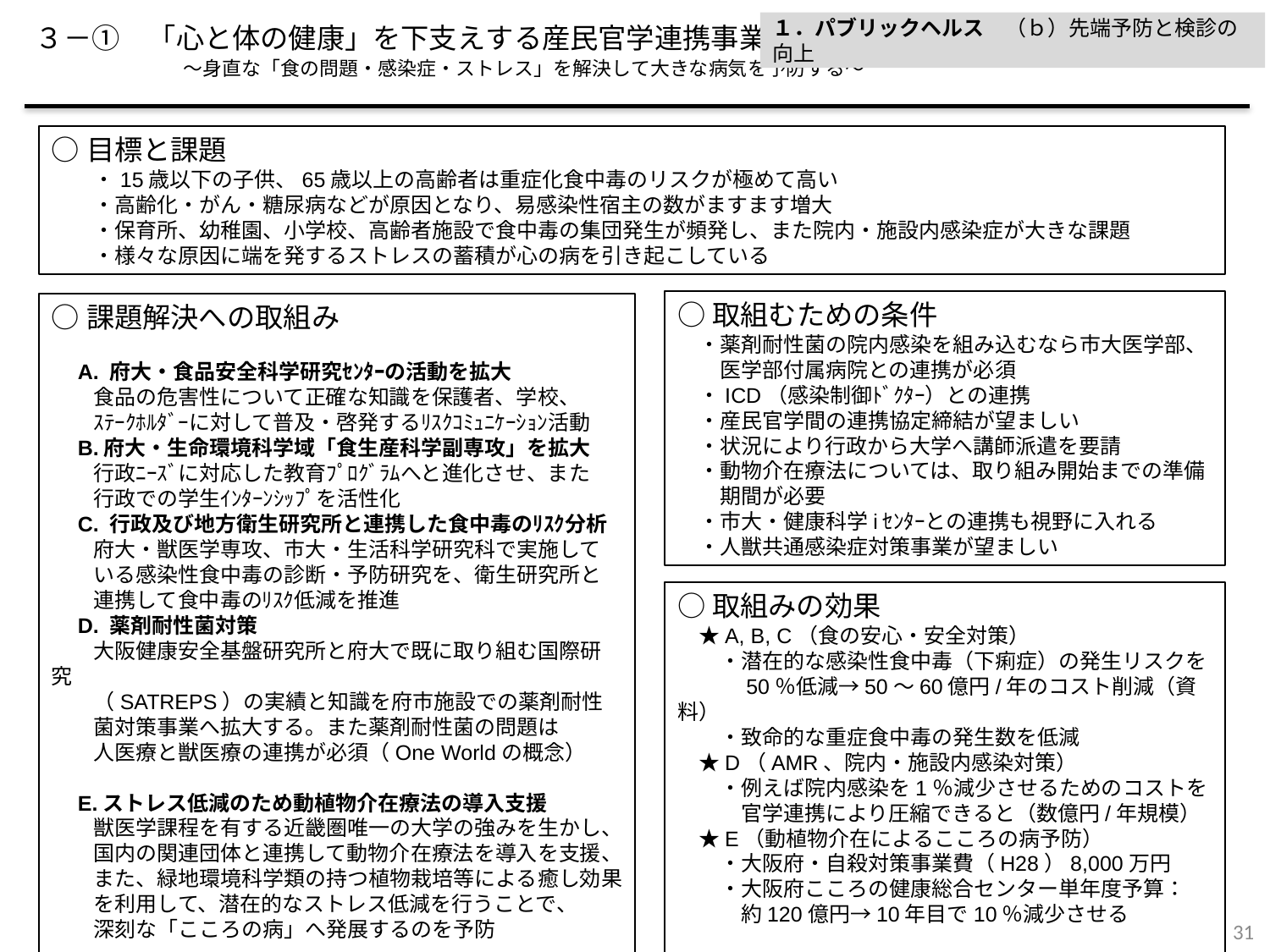

１．パブリックヘルス　（ｂ）先端予防と検診の向上
３－①　「心と体の健康」を下支えする産民官学連携事業
　　　　　　　〜身直な「食の問題・感染症・ストレス」を解決して大きな病気を予防する〜
○目標と課題
　　・15歳以下の子供、65歳以上の高齢者は重症化食中毒のリスクが極めて高い
　　・高齢化・がん・糖尿病などが原因となり、易感染性宿主の数がますます増大
　　・保育所、幼稚園、小学校、高齢者施設で食中毒の集団発生が頻発し、また院内・施設内感染症が大きな課題
　　・様々な原因に端を発するストレスの蓄積が心の病を引き起こしている
○取組むための条件
　・薬剤耐性菌の院内感染を組み込むなら市大医学部、
　　医学部付属病院との連携が必須
　・ICD（感染制御ﾄﾞｸﾀｰ）との連携
　・産民官学間の連携協定締結が望ましい
　・状況により行政から大学へ講師派遣を要請
　・動物介在療法については、取り組み開始までの準備
　　期間が必要
　・市大・健康科学iｾﾝﾀｰとの連携も視野に入れる
　・人獣共通感染症対策事業が望ましい
○課題解決への取組み

　A. 府大・食品安全科学研究ｾﾝﾀｰの活動を拡大
　　食品の危害性について正確な知識を保護者、学校、
　　ｽﾃｰｸﾎﾙﾀﾞｰに対して普及・啓発するﾘｽｸｺﾐｭﾆｹｰｼｮﾝ活動
　B.府大・生命環境科学域「食生産科学副専攻」を拡大
　　行政ﾆｰｽﾞに対応した教育ﾌﾟﾛｸﾞﾗﾑへと進化させ、また
　　行政での学生ｲﾝﾀｰﾝｼｯﾌﾟを活性化
　C. 行政及び地方衛生研究所と連携した食中毒のﾘｽｸ分析
　　府大・獣医学専攻、市大・生活科学研究科で実施して
　　いる感染性食中毒の診断・予防研究を、衛生研究所と
　　連携して食中毒のﾘｽｸ低減を推進
　D. 薬剤耐性菌対策
　　大阪健康安全基盤研究所と府大で既に取り組む国際研究
　　（SATREPS）の実績と知識を府市施設での薬剤耐性
　　菌対策事業へ拡大する。また薬剤耐性菌の問題は
　　人医療と獣医療の連携が必須（One Worldの概念）
　E.ストレス低減のため動植物介在療法の導入支援
　　獣医学課程を有する近畿圏唯一の大学の強みを生かし、
　　国内の関連団体と連携して動物介在療法を導入を支援、
　　また、緑地環境科学類の持つ植物栽培等による癒し効果
　　を利用して、潜在的なストレス低減を行うことで、
　　深刻な「こころの病」へ発展するのを予防

○取組みの効果
　★A, B, C（食の安心・安全対策）
　　・潜在的な感染性食中毒（下痢症）の発生リスクを
　　　50％低減→50〜60億円/年のコスト削減（資料）
　　・致命的な重症食中毒の発生数を低減
　★D（AMR、院内・施設内感染対策）
　　・例えば院内感染を1％減少させるためのコストを
　　　官学連携により圧縮できると（数億円/年規模）
　★E（動植物介在によるこころの病予防）
　　・大阪府・自殺対策事業費（H28）8,000万円
　　・大阪府こころの健康総合センター単年度予算：
　　　約120億円→10年目で10％減少させる

31